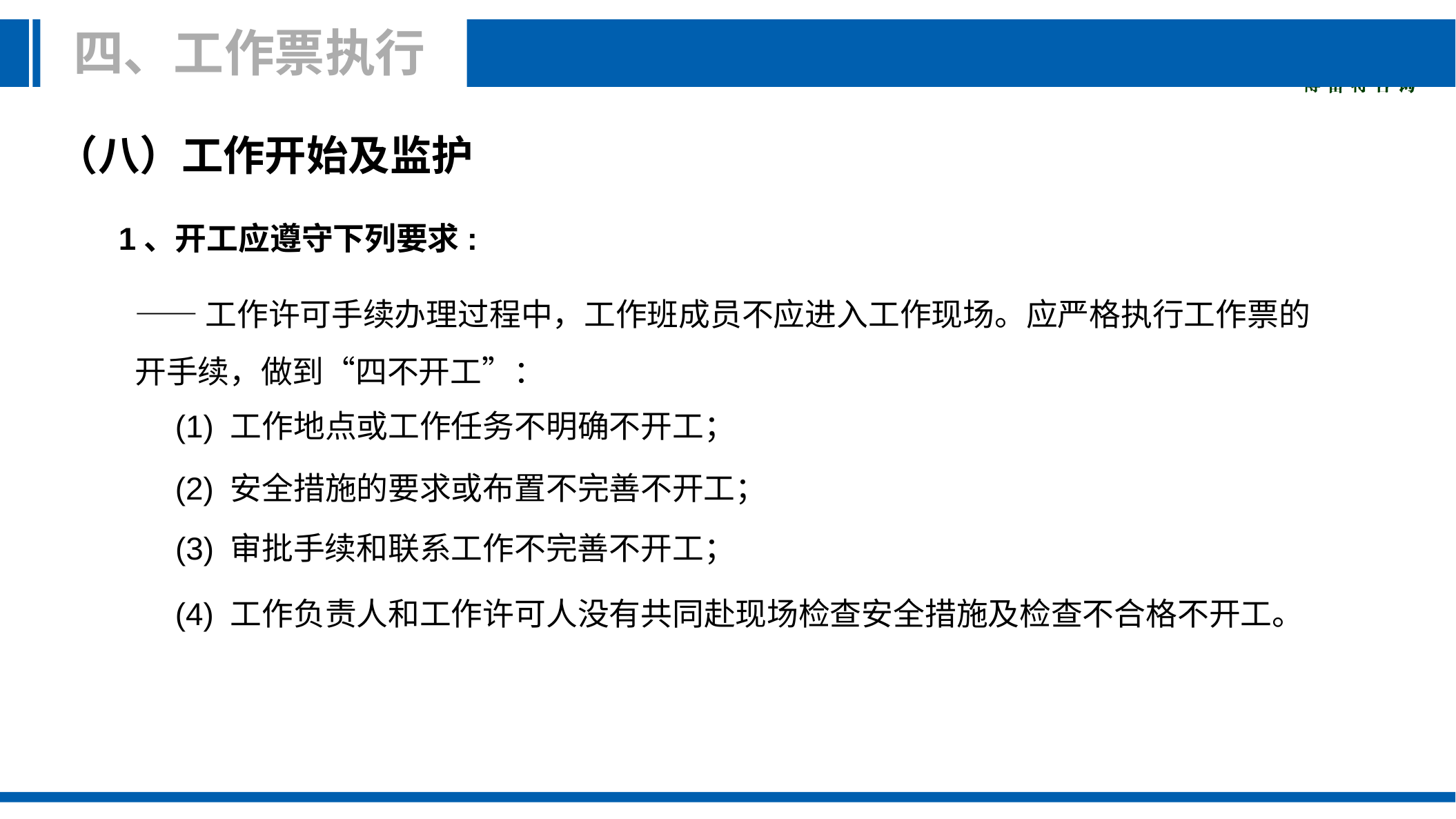

四、工作票执行
 （八）工作开始及监护
1、开工应遵守下列要求:
——工作许可手续办理过程中，工作班成员不应进入工作现场。应严格执行工作票的开手续，做到“四不开工”：
(1) 工作地点或工作任务不明确不开工；
(2) 安全措施的要求或布置不完善不开工；
(3) 审批手续和联系工作不完善不开工；
(4) 工作负责人和工作许可人没有共同赴现场检查安全措施及检查不合格不开工。